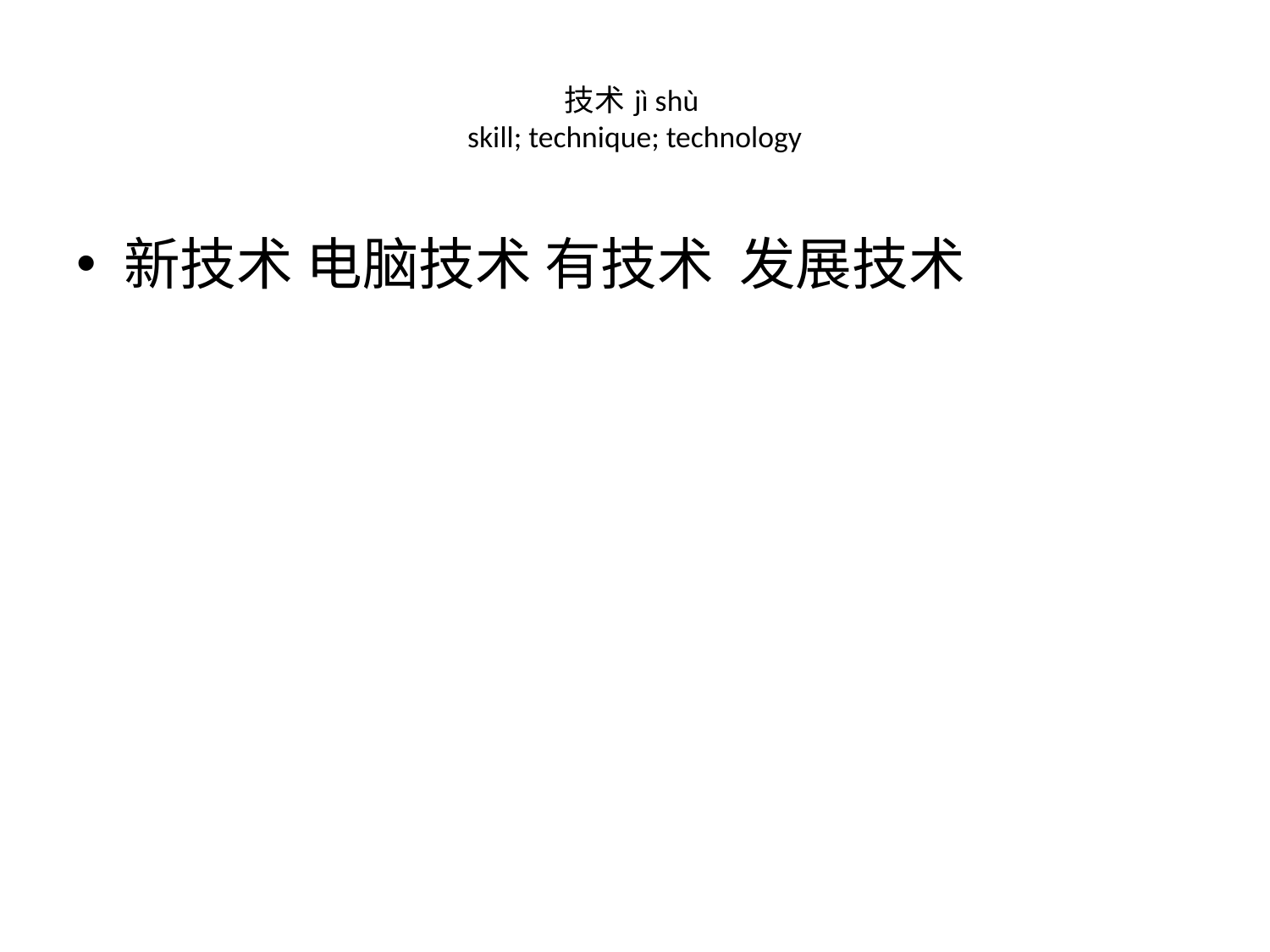

# 技术 jì shù  skill; technique; technology
新技术 电脑技术 有技术  发展技术